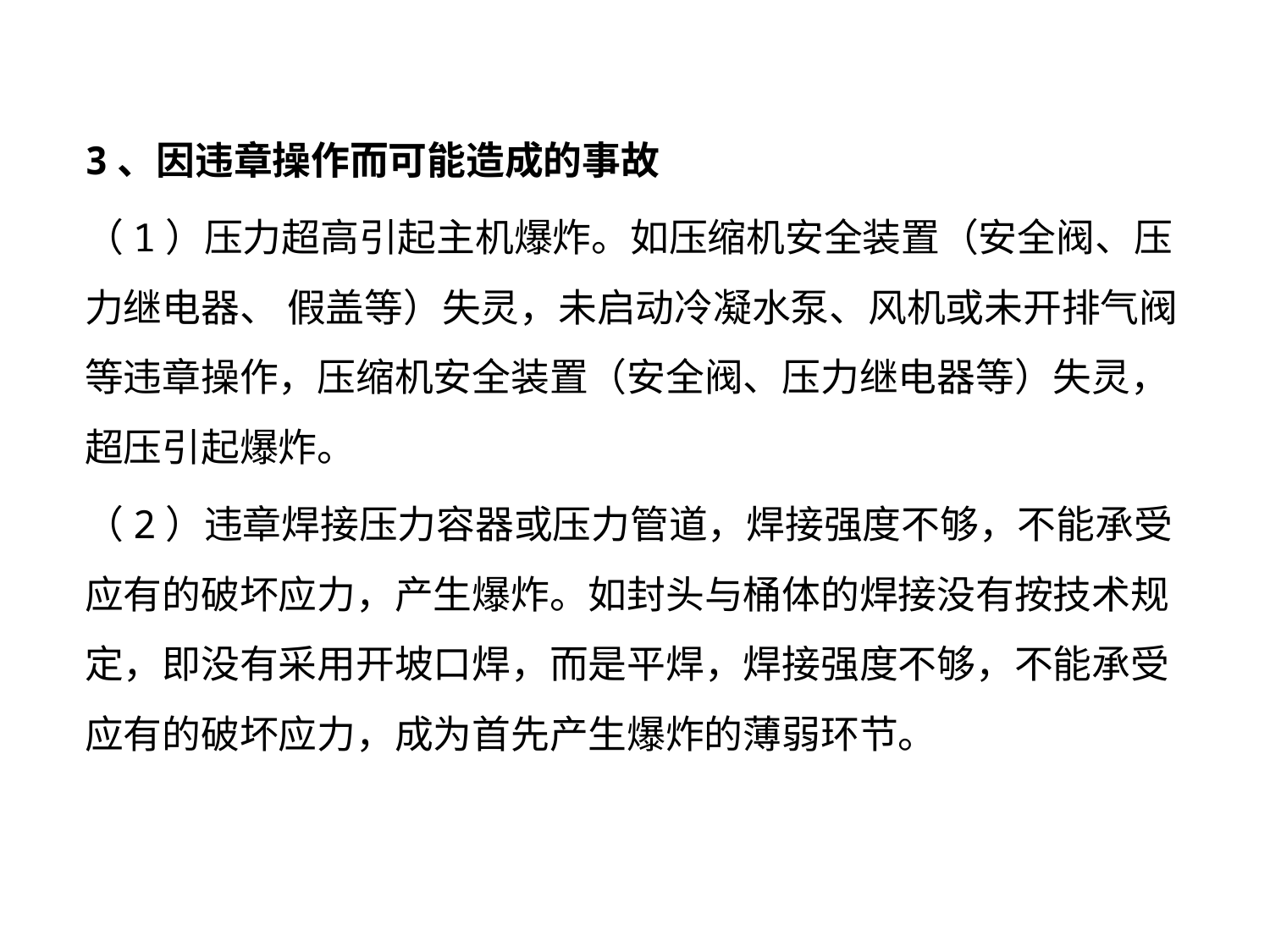

3、因违章操作而可能造成的事故
（1）压力超高引起主机爆炸。如压缩机安全装置（安全阀、压力继电器、 假盖等）失灵，未启动冷凝水泵、风机或未开排气阀等违章操作，压缩机安全装置（安全阀、压力继电器等）失灵，超压引起爆炸。
（2）违章焊接压力容器或压力管道，焊接强度不够，不能承受应有的破坏应力，产生爆炸。如封头与桶体的焊接没有按技术规定，即没有采用开坡口焊，而是平焊，焊接强度不够，不能承受应有的破坏应力，成为首先产生爆炸的薄弱环节。

38